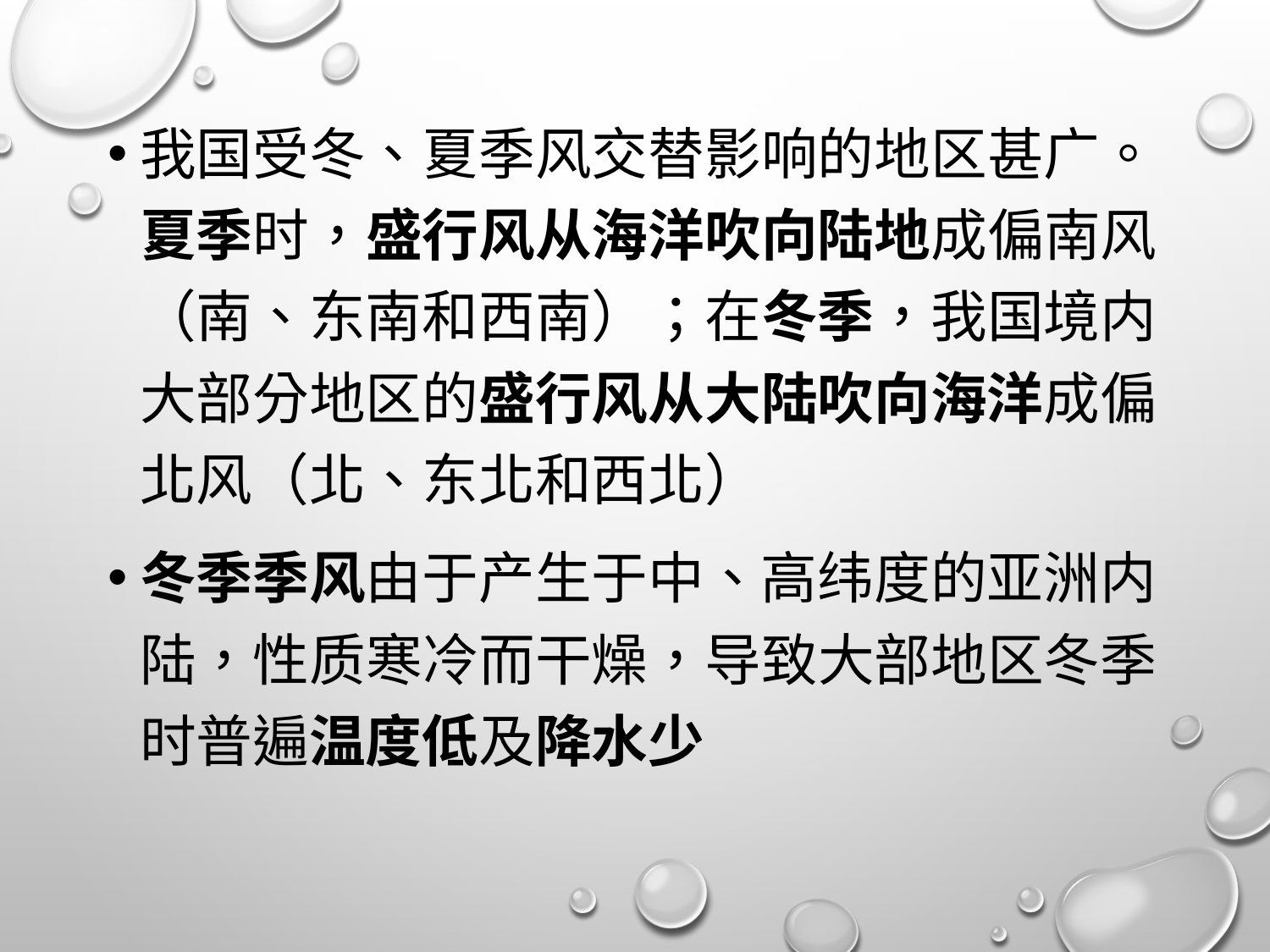

我国受冬、夏季风交替影响的地区甚广。夏季时，盛行风从海洋吹向陆地成偏南风（南、东南和西南）；在冬季，我国境内大部分地区的盛行风从大陆吹向海洋成偏北风（北、东北和西北）
冬季季风由于产生于中、高纬度的亚洲内陆，性质寒冷而干燥，导致大部地区冬季时普遍温度低及降水少